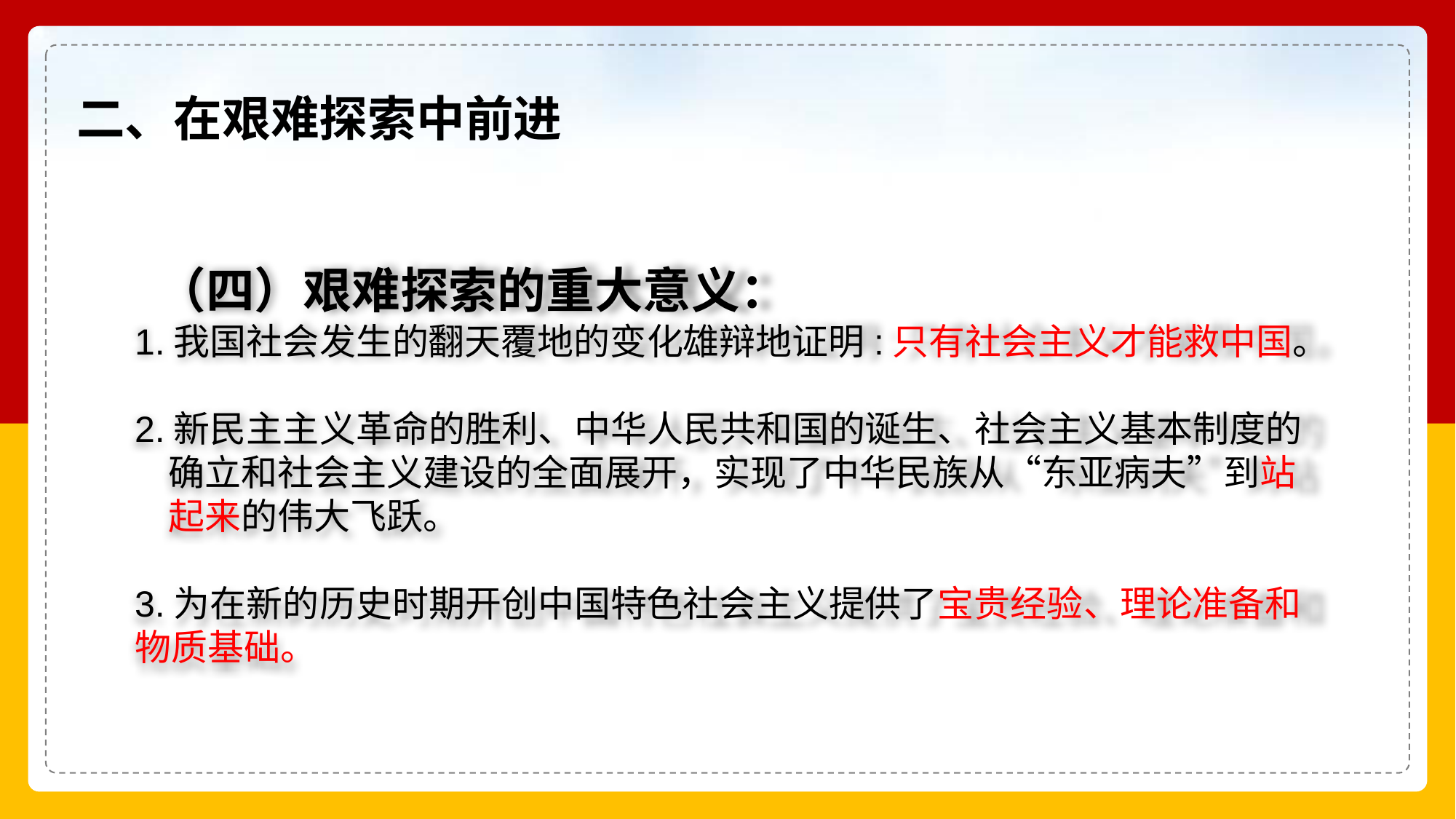

二、在艰难探索中前进
 （四）艰难探索的重大意义：
1.我国社会发生的翻天覆地的变化雄辩地证明:只有社会主义才能救中国。

2.新民主主义革命的胜利、中华人民共和国的诞生、社会主义基本制度的
   确立和社会主义建设的全面展开，实现了中华民族从“东亚病夫”到站
   起来的伟大飞跃。

3.为在新的历史时期开创中国特色社会主义提供了宝贵经验、理论准备和物质基础。